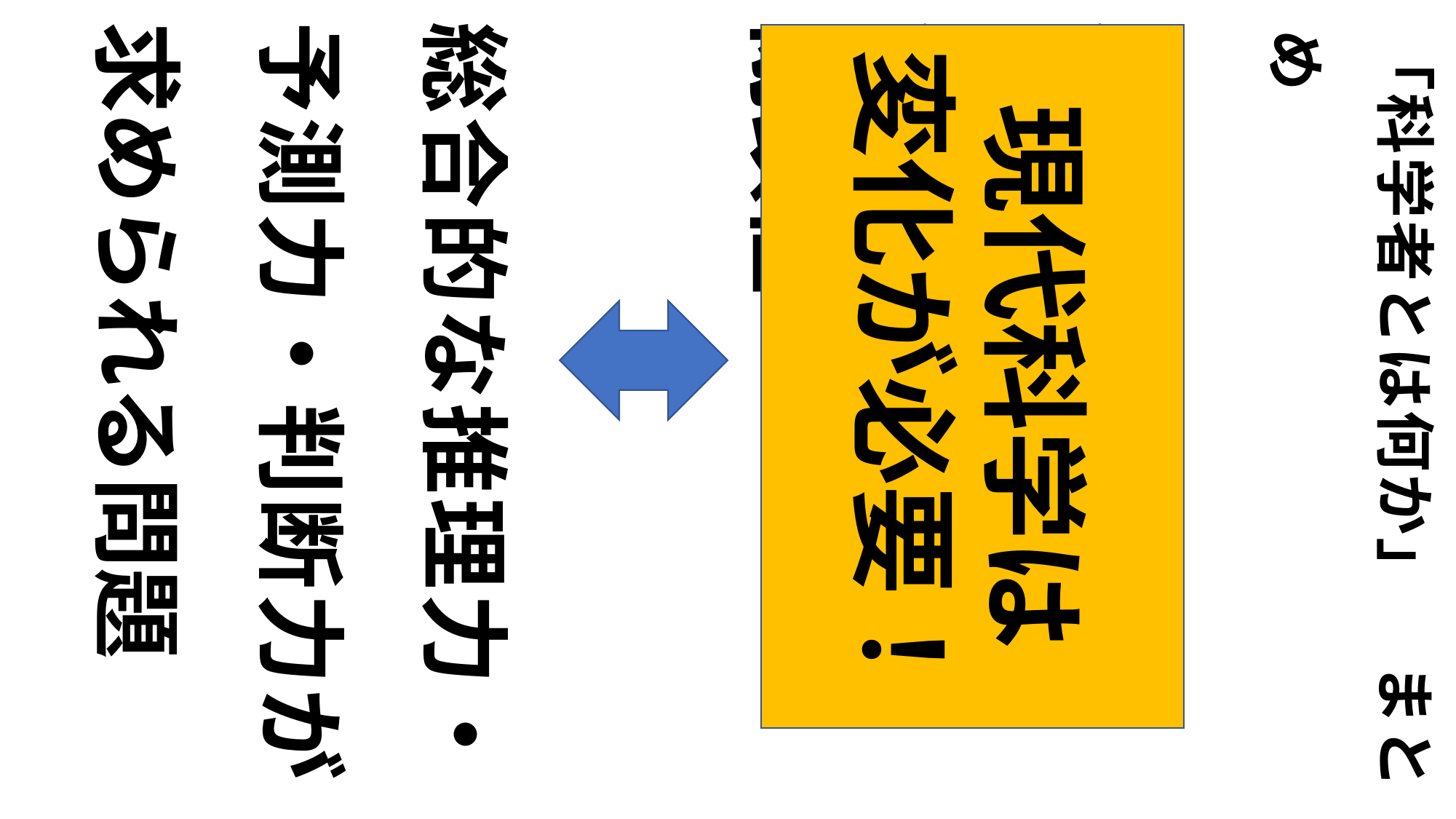

現代科学の特徴
細分化・専門化・
閉鎖性

総合的な推理力・予測力・判断力が求められる問題
現代科学は
変化が必要！
「科学者とは何か」　まとめ